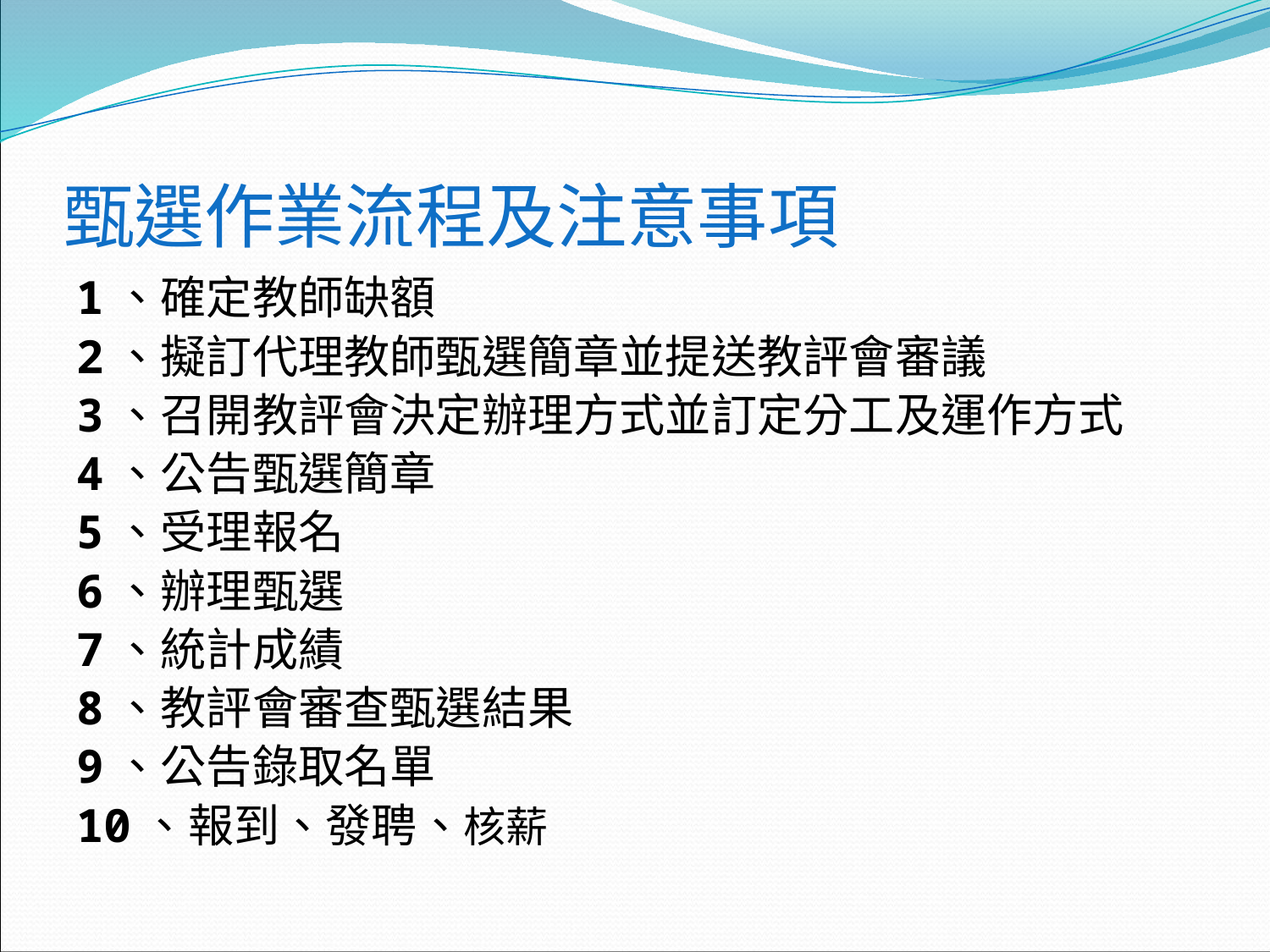

# 甄選作業流程及注意事項
1、確定教師缺額
2、擬訂代理教師甄選簡章並提送教評會審議
3、召開教評會決定辦理方式並訂定分工及運作方式
4、公告甄選簡章
5、受理報名
6、辦理甄選
7、統計成績
8、教評會審查甄選結果
9、公告錄取名單
10、報到、發聘、核薪